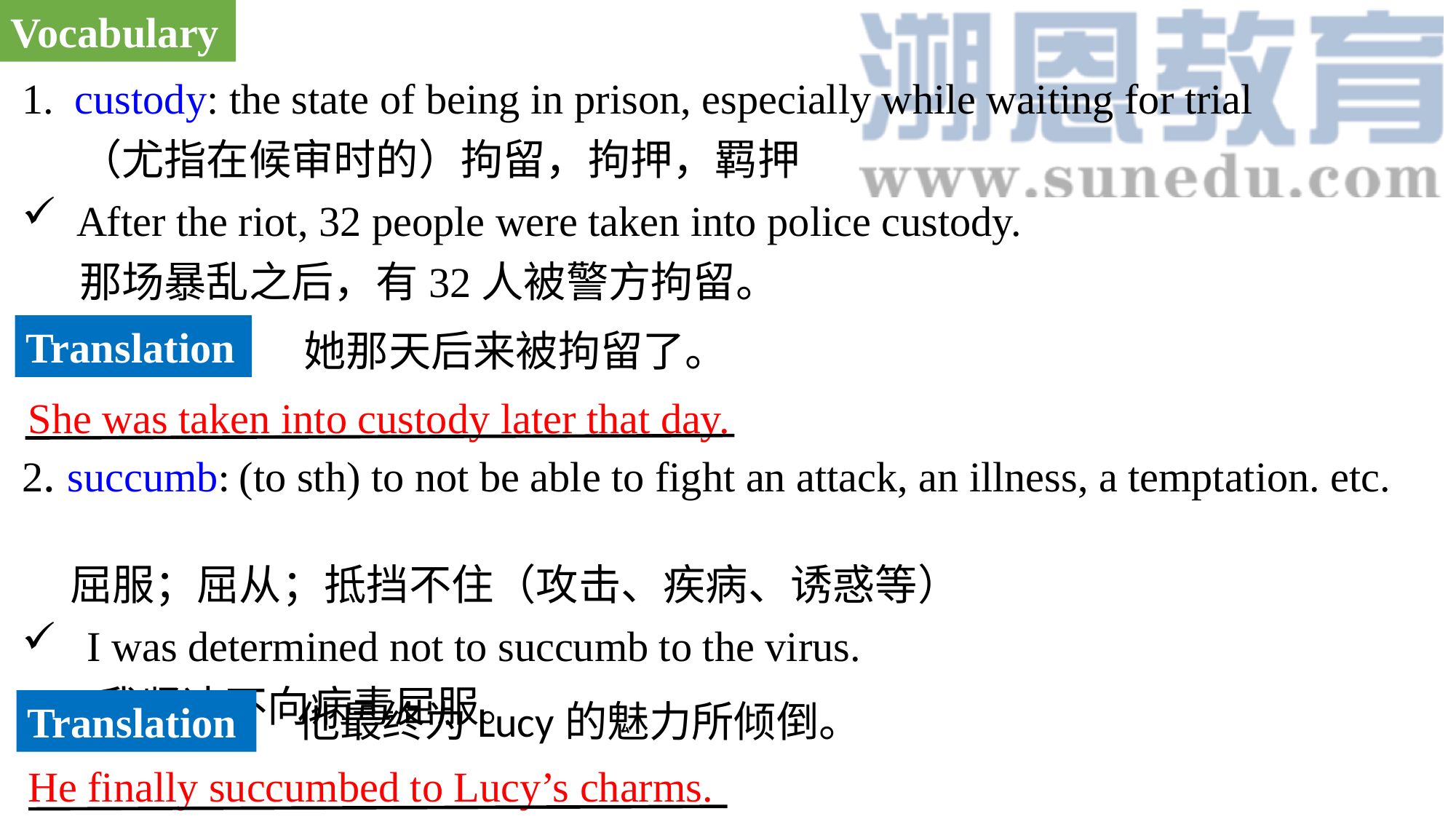

Vocabulary
1.  custody: the state of being in prison, especially while waiting for trial
     （尤指在候审时的）拘留，拘押，羁押
After the riot, 32 people were taken into police custody.
     那场暴乱之后，有32人被警方拘留。

2. succumb: (to sth) to not be able to fight an attack, an illness, a temptation. etc.
    屈服；屈从；抵挡不住（攻击、疾病、诱惑等）
 I was determined not to succumb to the virus.
       我坚决不向病毒屈服。
Translation
她那天后来被拘留了。
She was taken into custody later that day.
他最终为Lucy的魅力所倾倒。
Translation
He finally succumbed to Lucy’s charms.